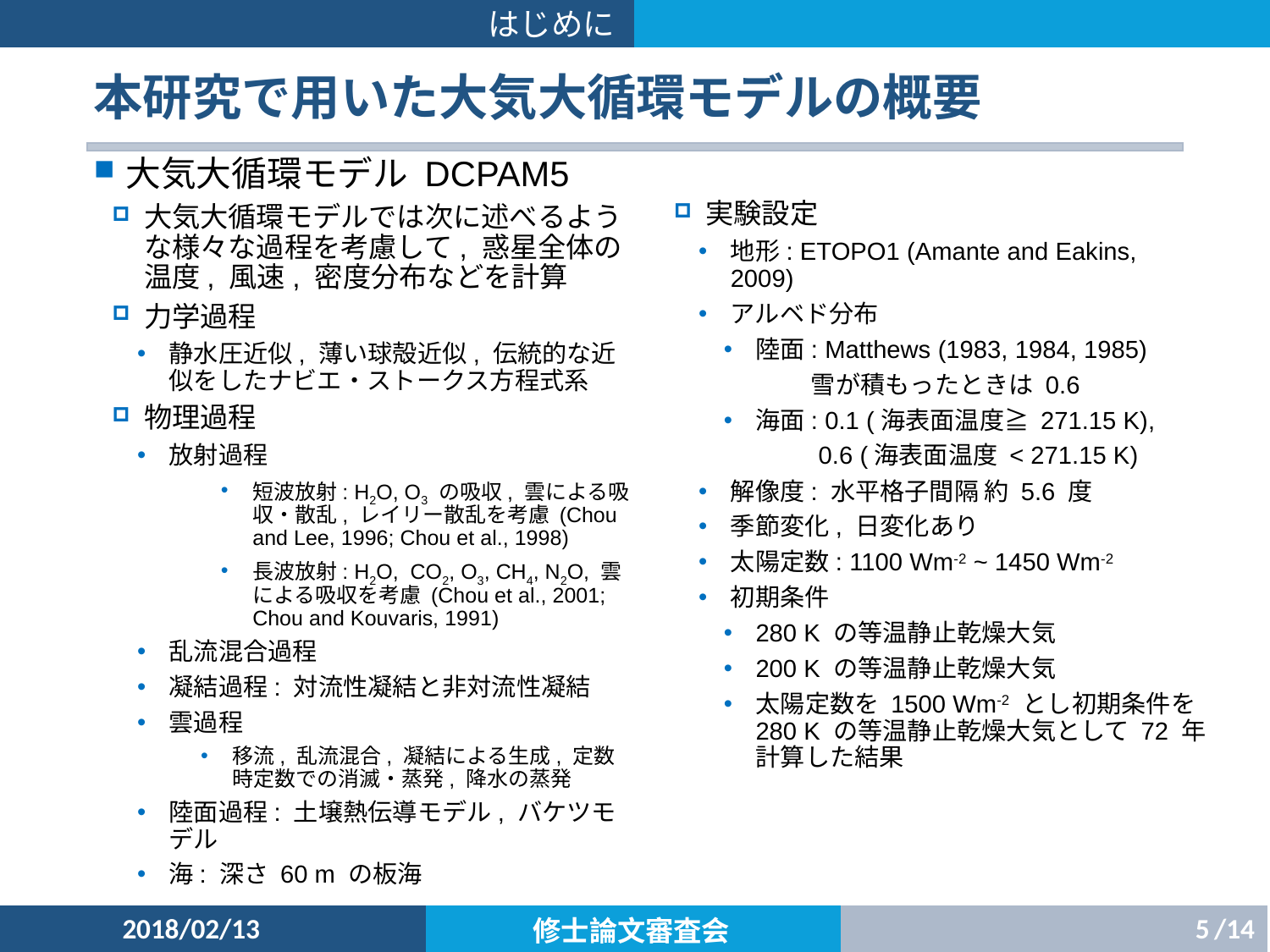

# 本研究で用いた大気大循環モデルの概要
大気大循環モデル DCPAM5
大気大循環モデルでは次に述べるような様々な過程を考慮して, 惑星全体の温度, 風速, 密度分布などを計算
力学過程
静水圧近似, 薄い球殻近似, 伝統的な近似をしたナビエ・ストークス方程式系
物理過程
放射過程
短波放射: H2O, O3 の吸収, 雲による吸収・散乱, レイリー散乱を考慮 (Chou and Lee, 1996; Chou et al., 1998)
長波放射: H2O,  CO2, O3, CH4, N2O, 雲による吸収を考慮 (Chou et al., 2001; Chou and Kouvaris, 1991)
乱流混合過程
凝結過程: 対流性凝結と非対流性凝結
雲過程
移流, 乱流混合, 凝結による生成, 定数時定数での消滅・蒸発, 降水の蒸発
陸面過程: 土壌熱伝導モデル, バケツモデル
海: 深さ 60 m の板海

実験設定
地形: ETOPO1 (Amante and Eakins, 2009)
アルベド分布
陸面: Matthews (1983, 1984, 1985)
         雪が積もったときは 0.6
海面: 0.1 (海表面温度≧ 271.15 K),
         0.6 (海表面温度 < 271.15 K)
解像度: 水平格子間隔 約 5.6 度
季節変化, 日変化あり
太陽定数: 1100 Wm-2 ~ 1450 Wm-2
初期条件
280 K の等温静止乾燥大気
200 K の等温静止乾燥大気
太陽定数を 1500 Wm-2 とし初期条件を 280 K の等温静止乾燥大気として 72 年計算した結果
2018/02/13
5
修士論文審査会